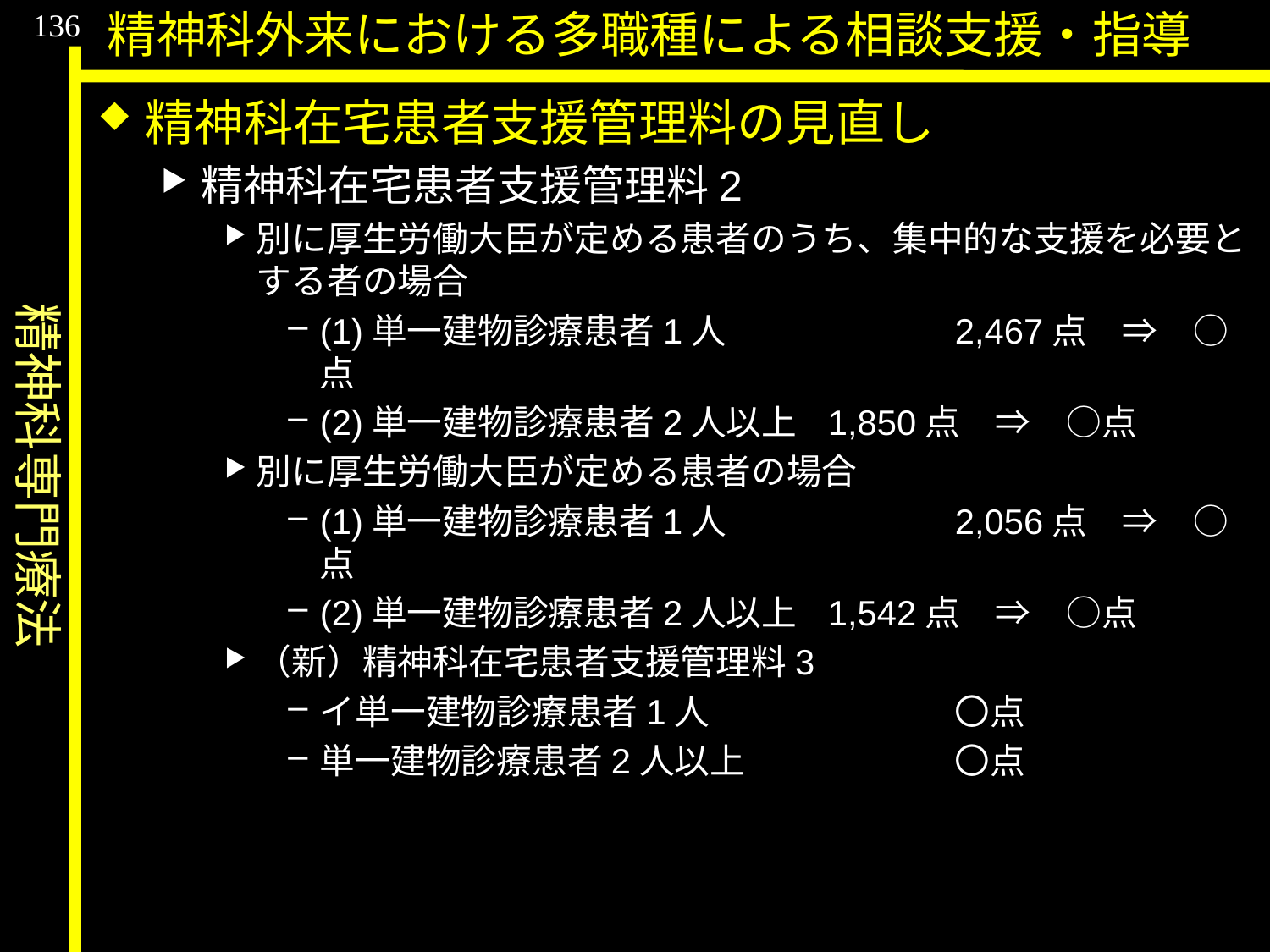

精神科専門療法
136
精神科外来における多職種による相談支援・指導

精神科在宅患者支援管理料の見直し
精神科在宅患者支援管理料2
別に厚生労働大臣が定める患者のうち、集中的な支援を必要とする者の場合
(1)単一建物診療患者1人		2,467点　⇒　○点
(2)単一建物診療患者2人以上	1,850点　⇒　○点
別に厚生労働大臣が定める患者の場合
(1)単一建物診療患者1人		2,056点　⇒　○点
(2)単一建物診療患者2人以上	1,542点　⇒　○点
（新）精神科在宅患者支援管理料3
イ単一建物診療患者1人		〇点
単一建物診療患者2人以上		〇点